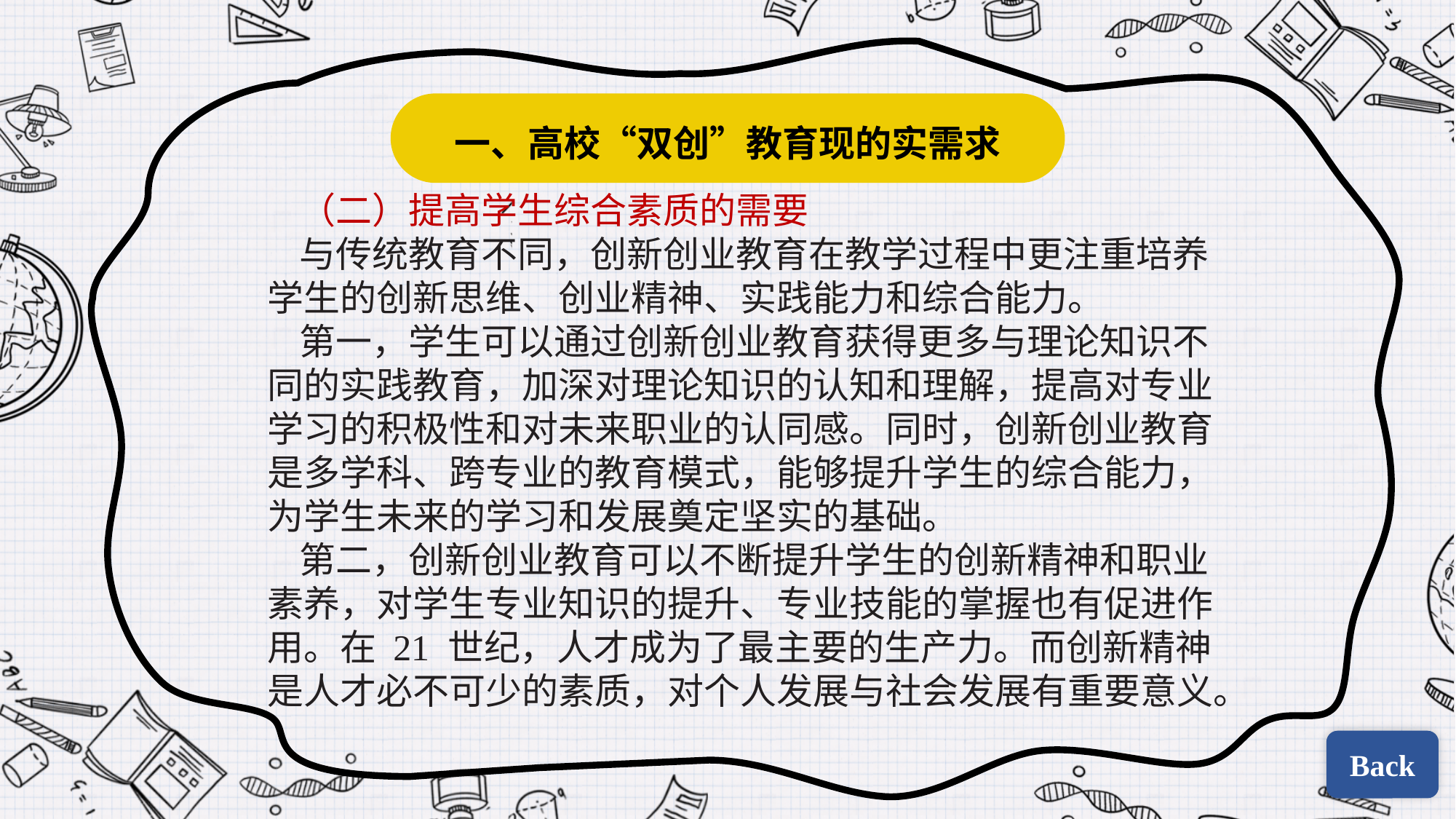

一、高校“双创”教育现的实需求
（二）提高学生综合素质的需要
与传统教育不同，创新创业教育在教学过程中更注重培养学生的创新思维、创业精神、实践能力和综合能力。
第一，学生可以通过创新创业教育获得更多与理论知识不同的实践教育，加深对理论知识的认知和理解，提高对专业学习的积极性和对未来职业的认同感。同时，创新创业教育是多学科、跨专业的教育模式，能够提升学生的综合能力，为学生未来的学习和发展奠定坚实的基础。
第二，创新创业教育可以不断提升学生的创新精神和职业素养，对学生专业知识的提升、专业技能的掌握也有促进作用。在 21 世纪，人才成为了最主要的生产力。而创新精神是人才必不可少的素质，对个人发展与社会发展有重要意义。

Back